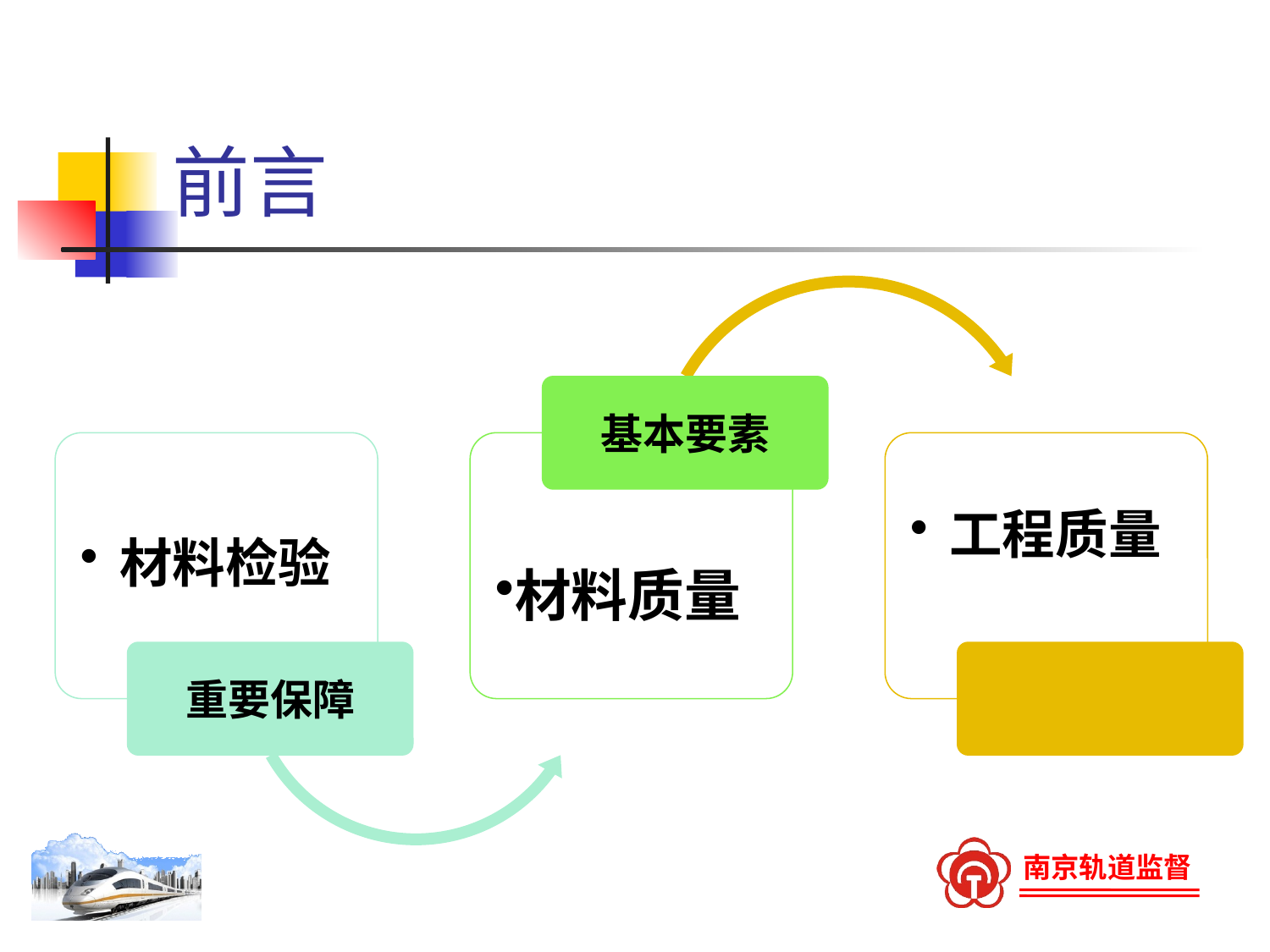

# 前言

材料检验
重要保障
材料质量
基本要素
工程质量